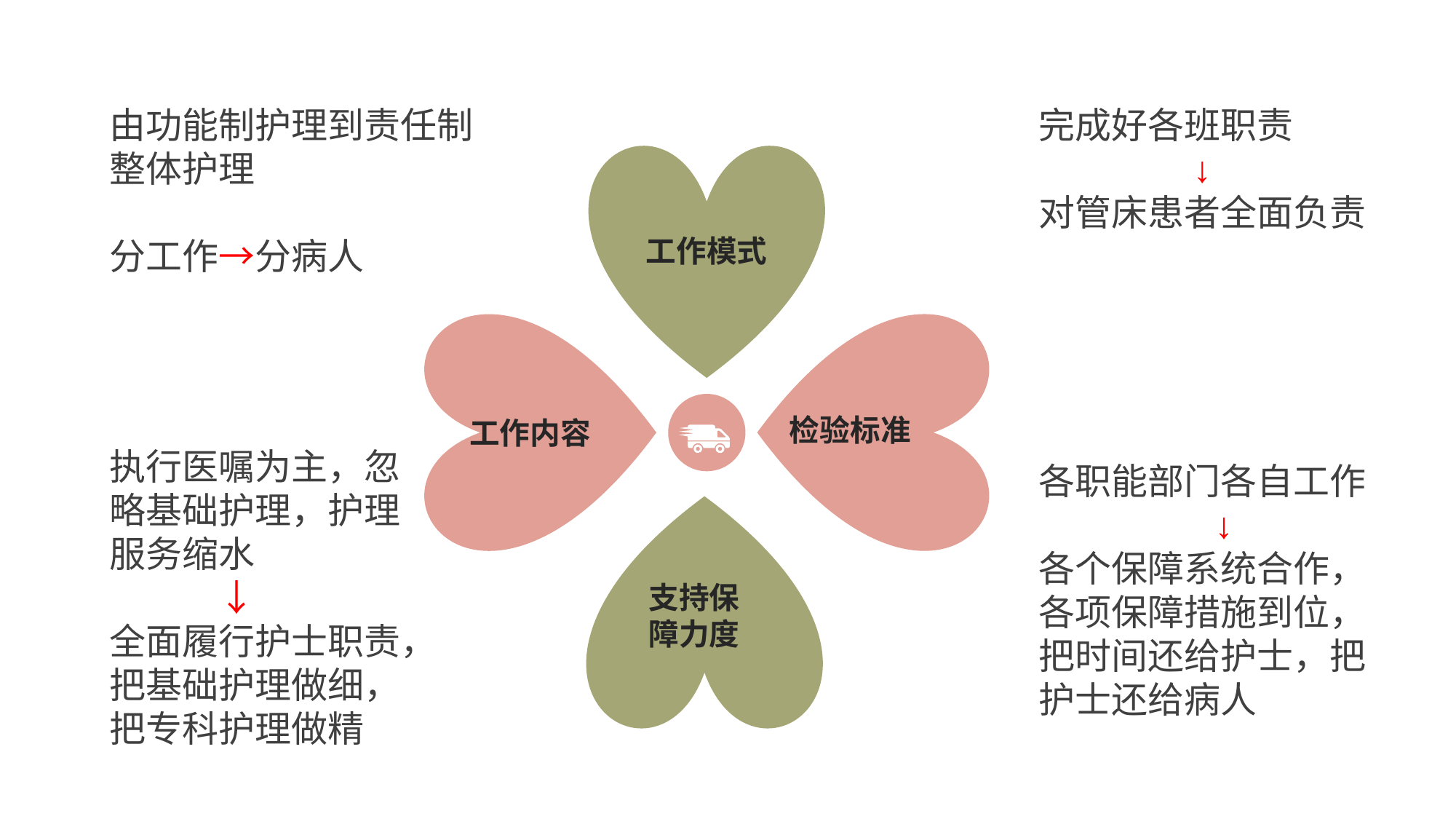

由功能制护理到责任制整体护理

分工作→分病人

完成好各班职责
       ↓
对管床患者全面负责
工作模式

检验标准
工作内容

支持保障力度

执行医嘱为主，忽略基础护理，护理服务缩水
　　　↓
全面履行护士职责，把基础护理做细，把专科护理做精

各职能部门各自工作
        ↓
各个保障系统合作，各项保障措施到位，把时间还给护士，把护士还给病人